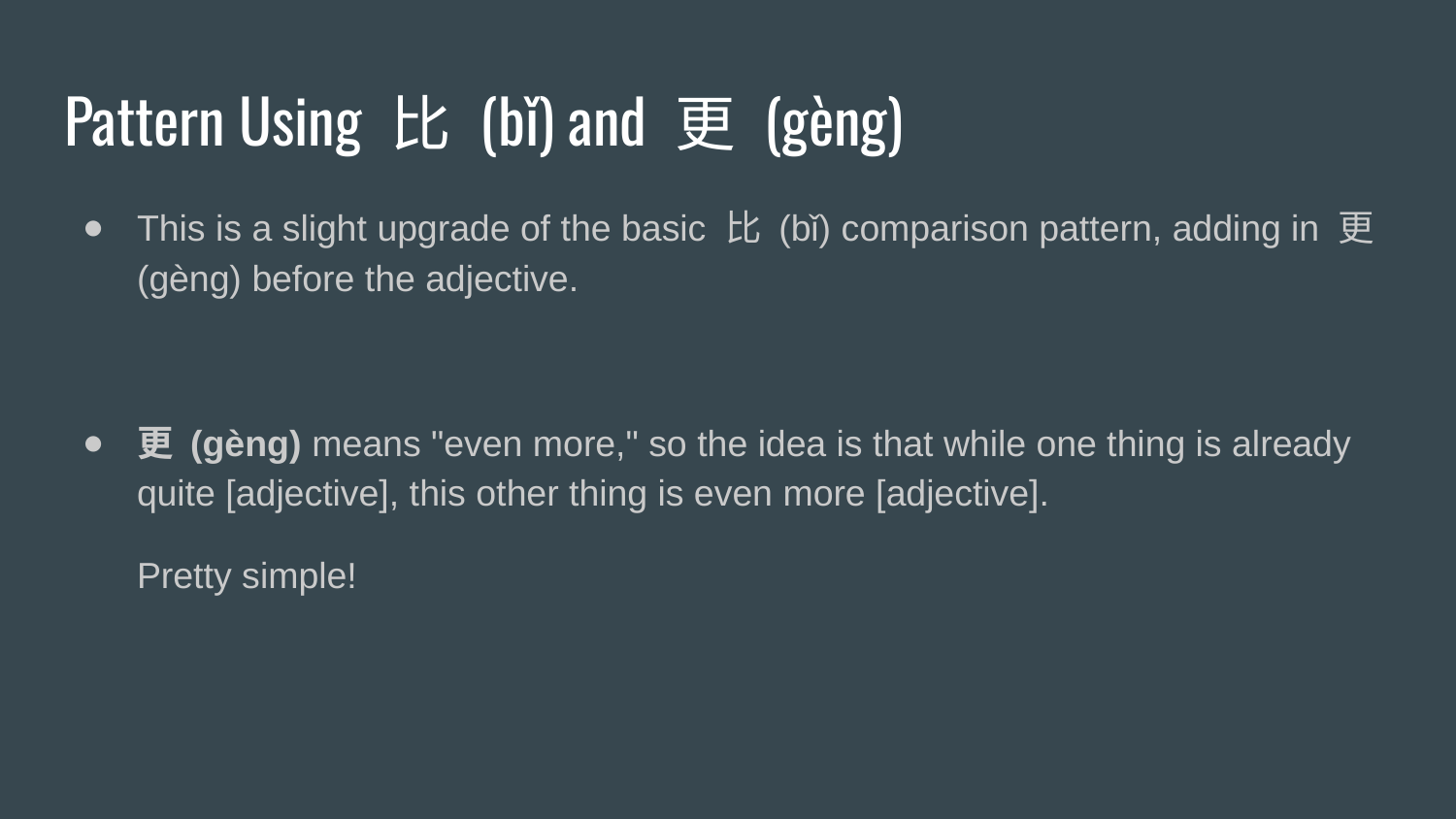

# Pattern Using 比 (bǐ) and 更 (gèng)
This is a slight upgrade of the basic 比 (bǐ) comparison pattern, adding in 更 (gèng) before the adjective.

更 (gèng) means "even more," so the idea is that while one thing is already quite [adjective], this other thing is even more [adjective].
Pretty simple!